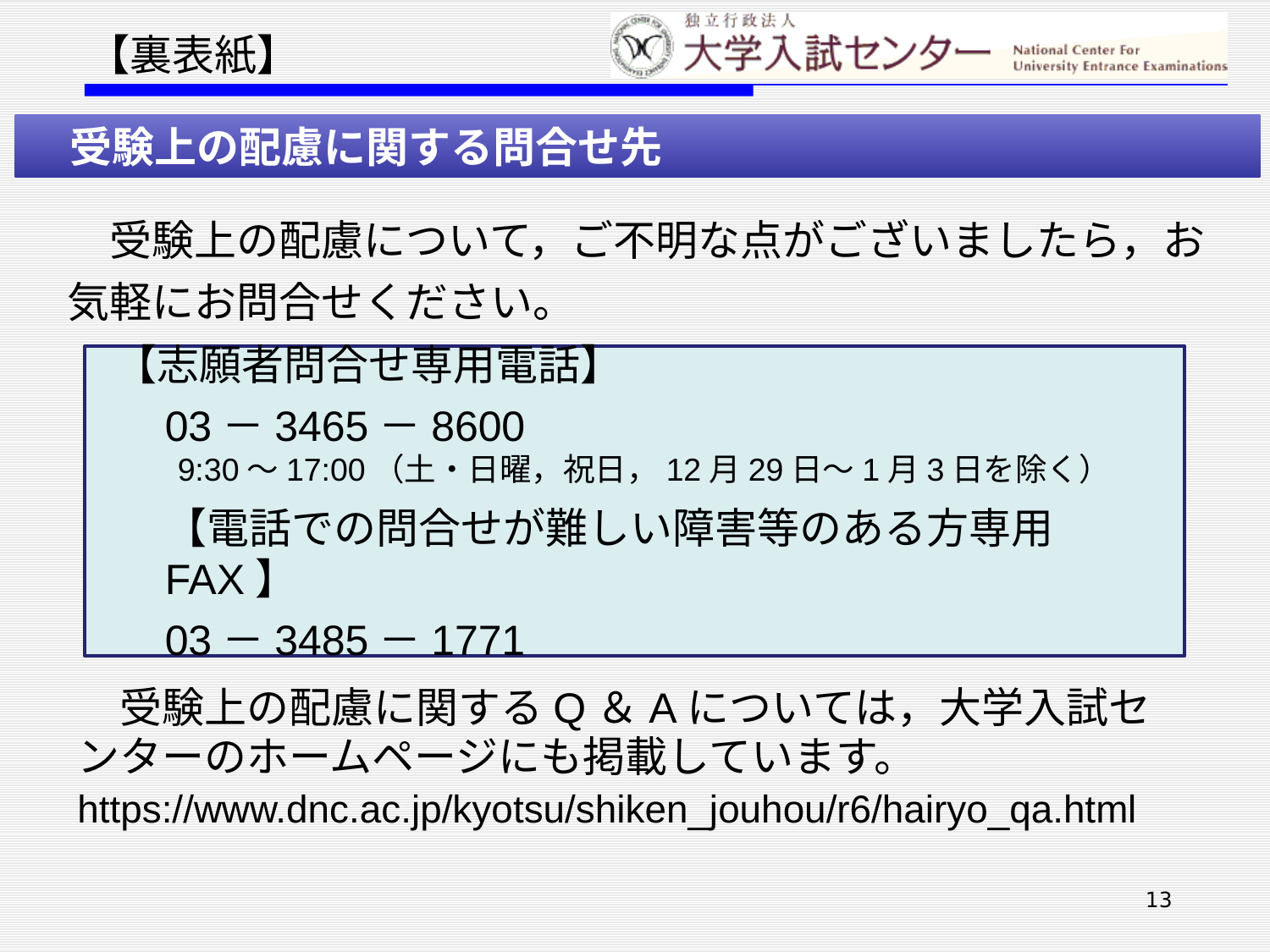

【裏表紙】
　受験上の配慮に関する問合せ先
　受験上の配慮について，ご不明な点がございましたら，お気軽にお問合せください。
【志願者問合せ専用電話】
03－3465－8600
 9:30～17:00（土・日曜，祝日，12月29日～1月3日を除く）
【電話での問合せが難しい障害等のある方専用FAX】
03－3485－1771
　受験上の配慮に関するQ＆Aについては，大学入試センターのホームページにも掲載しています。 https://www.dnc.ac.jp/kyotsu/shiken_jouhou/r6/hairyo_qa.html

13